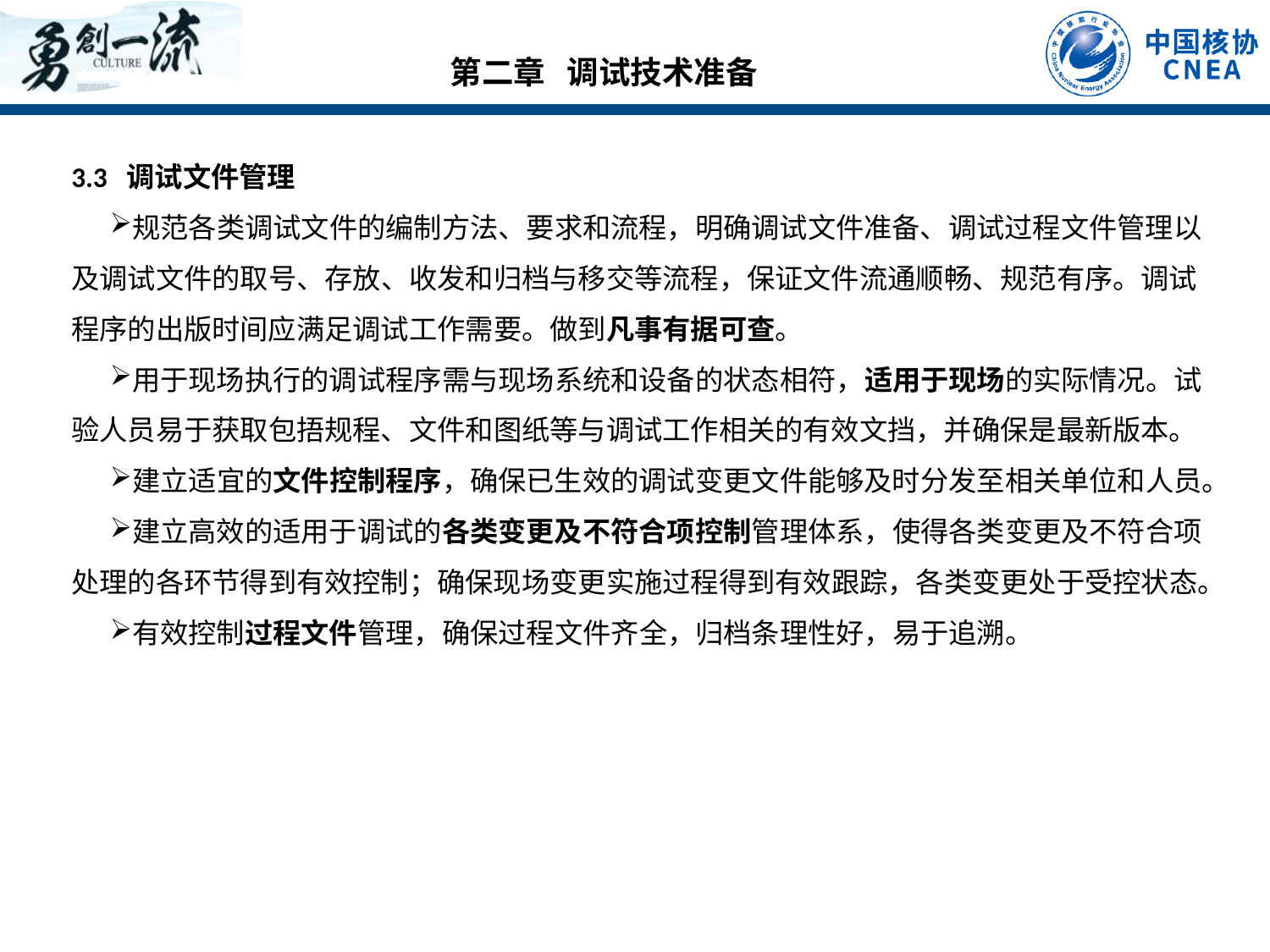

第二章   调试技术准备
3.3  调试文件管理
规范各类调试文件的编制方法、要求和流程，明确调试文件准备、调试过程文件管理以及调试文件的取号、存放、收发和归档与移交等流程，保证文件流通顺畅、规范有序。调试程序的出版时间应满足调试工作需要。做到凡事有据可查。
用于现场执行的调试程序需与现场系统和设备的状态相符，适用于现场的实际情况。试验人员易于获取包捂规程、文件和图纸等与调试工作相关的有效文挡，并确保是最新版本。
建立适宜的文件控制程序，确保已生效的调试变更文件能够及时分发至相关单位和人员。
建立高效的适用于调试的各类变更及不符合项控制管理体系，使得各类变更及不符合项处理的各环节得到有效控制；确保现场变更实施过程得到有效跟踪，各类变更处于受控状态。
有效控制过程文件管理，确保过程文件齐全，归档条理性好，易于追溯。